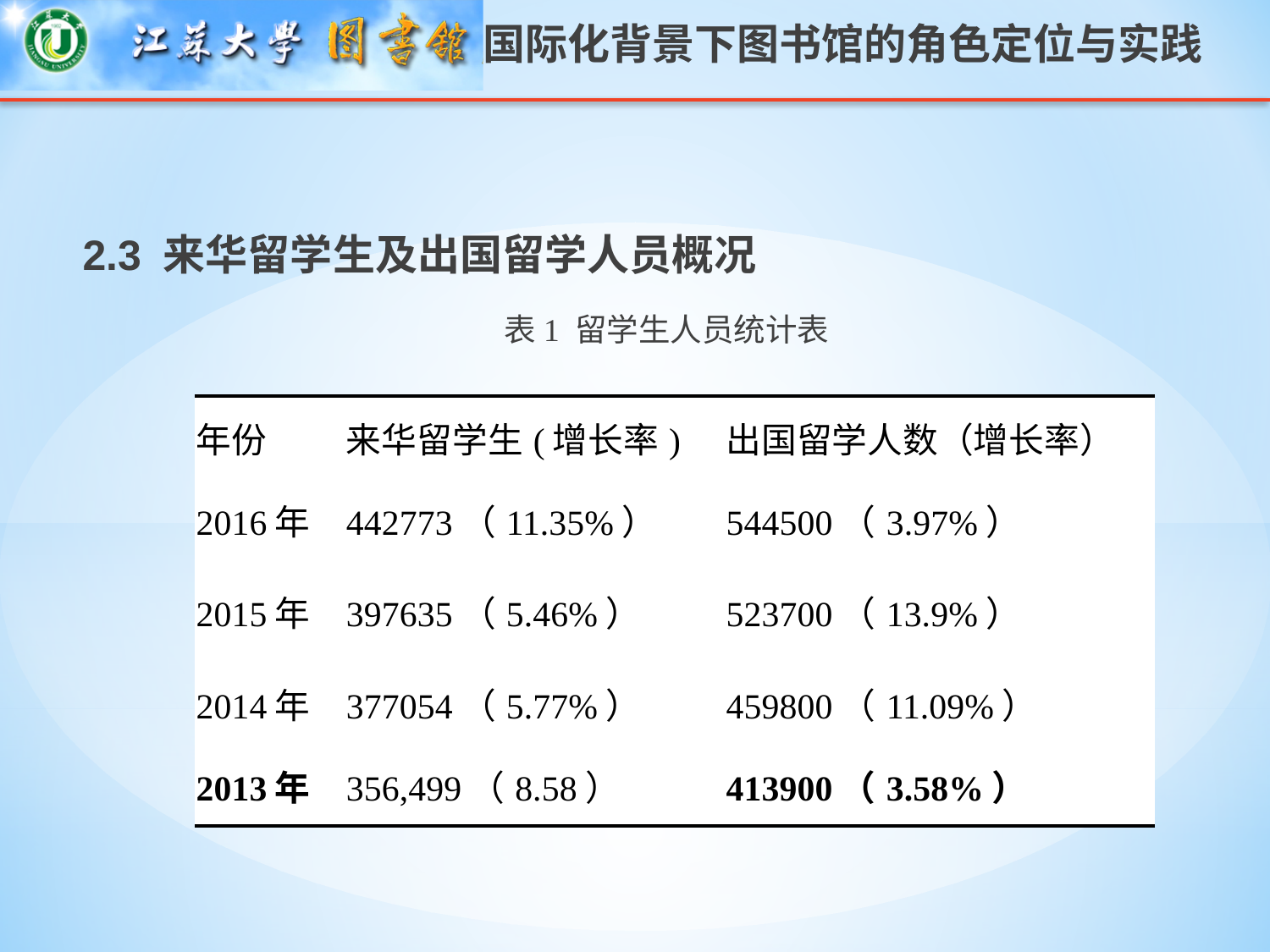

2.3 来华留学生及出国留学人员概况
表1 留学生人员统计表

| 年份 | 来华留学生(增长率) | 出国留学人数（增长率） |
| --- | --- | --- |
| 2016年 | 442773（11.35%） | 544500（3.97%） |
| 2015年 | 397635（5.46%） | 523700（13.9%） |
| 2014年 | 377054（5.77%） | 459800（11.09%） |
| 2013年 | 356,499（8.58） | 413900（3.58%） |